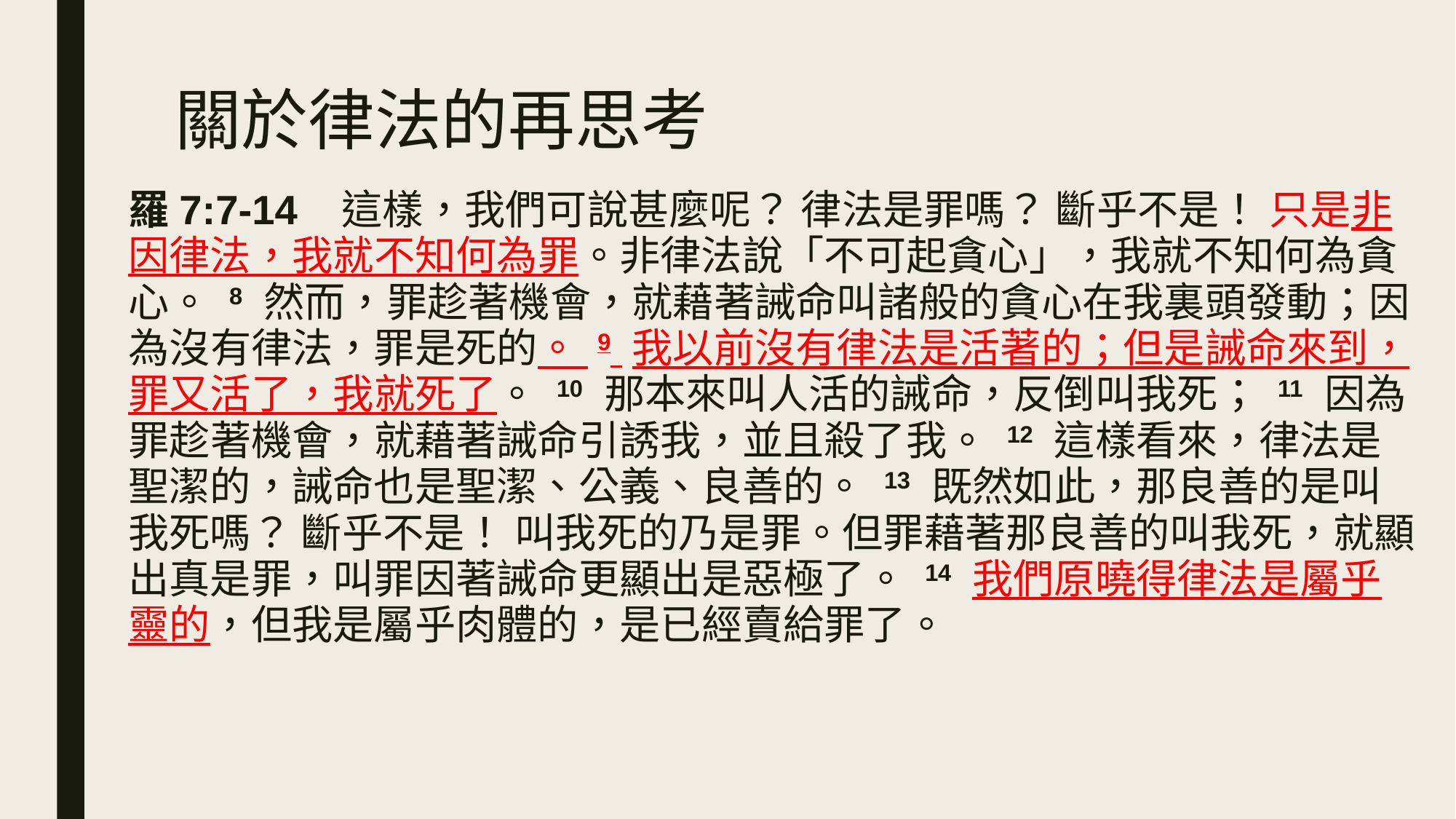

# 關於律法的再思考
羅7:7-14   這樣，我們可說甚麼呢？ 律法是罪嗎？ 斷乎不是！ 只是非因律法，我就不知何為罪。非律法說「不可起貪心」，我就不知何為貪心。 8 然而，罪趁著機會，就藉著誡命叫諸般的貪心在我裏頭發動；因為沒有律法，罪是死的。 9 我以前沒有律法是活著的；但是誡命來到，罪又活了，我就死了。 10 那本來叫人活的誡命，反倒叫我死； 11 因為罪趁著機會，就藉著誡命引誘我，並且殺了我。 12 這樣看來，律法是聖潔的，誡命也是聖潔、公義、良善的。 13 既然如此，那良善的是叫我死嗎？ 斷乎不是！ 叫我死的乃是罪。但罪藉著那良善的叫我死，就顯出真是罪，叫罪因著誡命更顯出是惡極了。 14 我們原曉得律法是屬乎靈的，但我是屬乎肉體的，是已經賣給罪了。